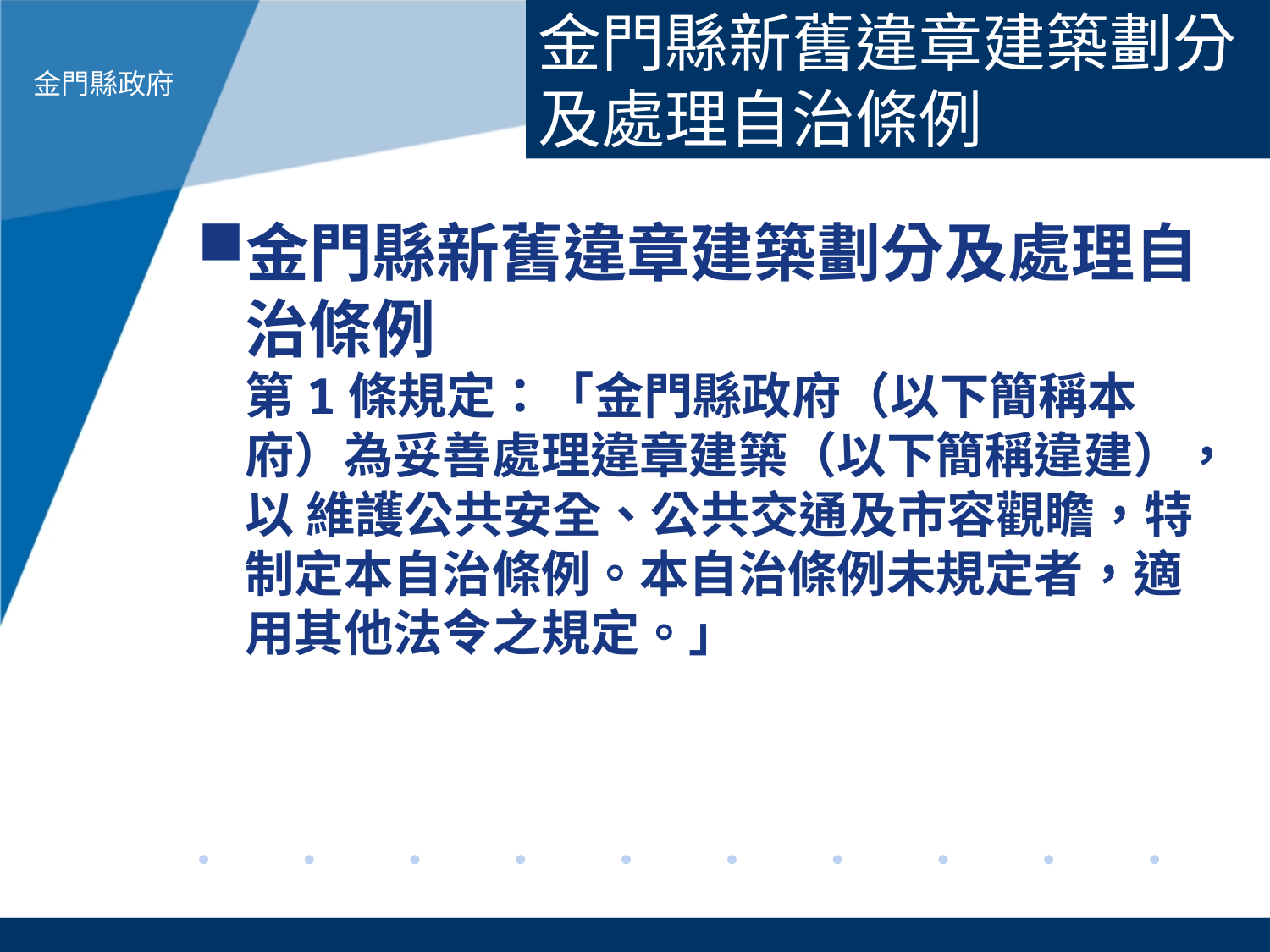

金門縣新舊違章建築劃分及處理自治條例
金門縣新舊違章建築劃分及處理自治條例
第1條規定：「金門縣政府（以下簡稱本府）為妥善處理違章建築（以下簡稱違建），以 維護公共安全、公共交通及市容觀瞻，特制定本自治條例。本自治條例未規定者，適用其他法令之規定。」